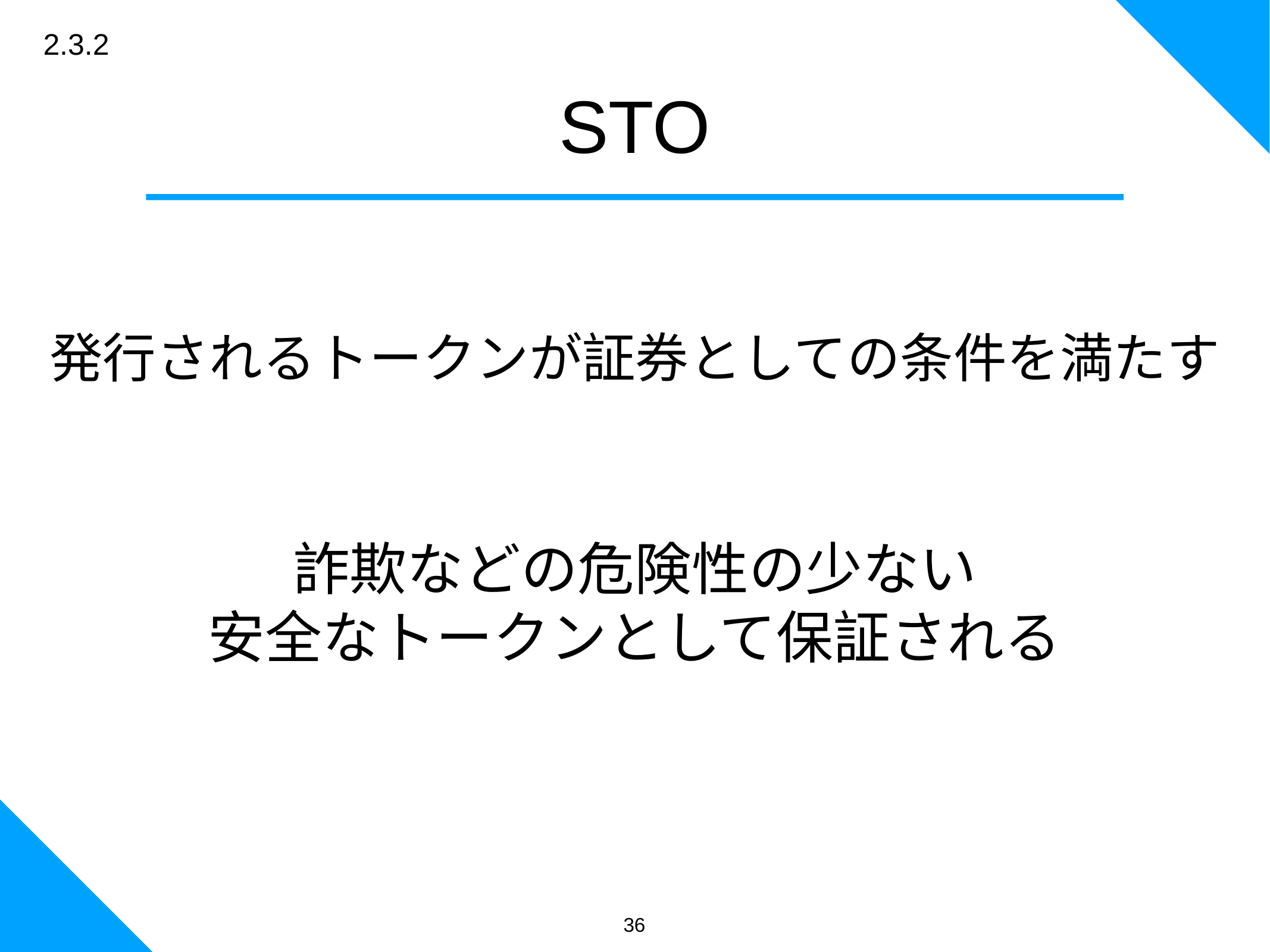

2.3.2
STO
発行されるトークンが証券としての条件を満たす
詐欺などの危険性の少ない
安全なトークンとして保証される
36